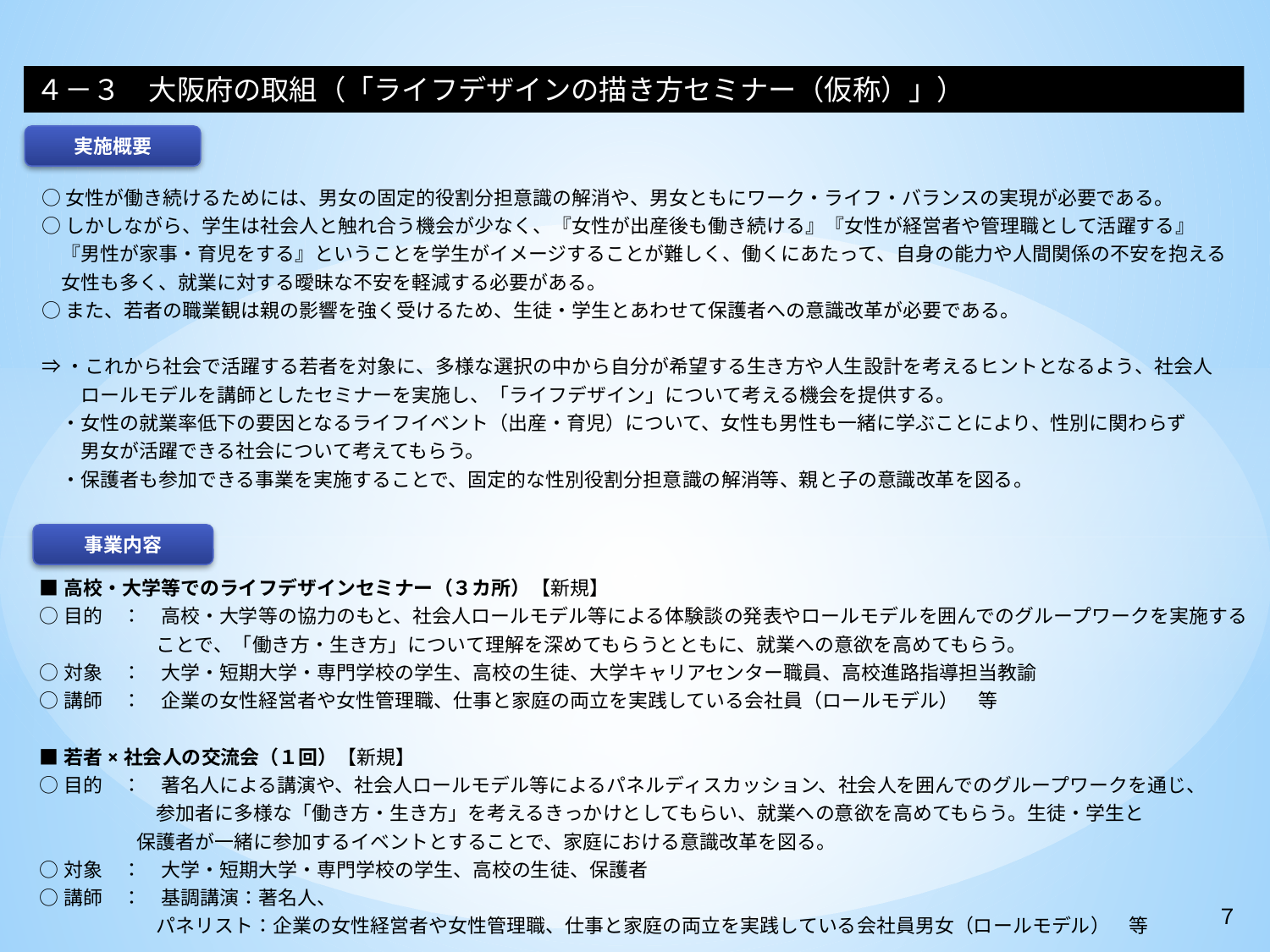

４－３　大阪府の取組（「ライフデザインの描き方セミナー（仮称）」）
実施概要

○女性が働き続けるためには、男女の固定的役割分担意識の解消や、男女ともにワーク・ライフ・バランスの実現が必要である。
○しかしながら、学生は社会人と触れ合う機会が少なく、『女性が出産後も働き続ける』『女性が経営者や管理職として活躍する』
　『男性が家事・育児をする』ということを学生がイメージすることが難しく、働くにあたって、自身の能力や人間関係の不安を抱える
　女性も多く、就業に対する曖昧な不安を軽減する必要がある。
○また、若者の職業観は親の影響を強く受けるため、生徒・学生とあわせて保護者への意識改革が必要である。

⇒・これから社会で活躍する若者を対象に、多様な選択の中から自分が希望する生き方や人生設計を考えるヒントとなるよう、社会人
　　ロールモデルを講師としたセミナーを実施し、「ライフデザイン」について考える機会を提供する。
　・女性の就業率低下の要因となるライフイベント（出産・育児）について、女性も男性も一緒に学ぶことにより、性別に関わらず
　　男女が活躍できる社会について考えてもらう。
　・保護者も参加できる事業を実施することで、固定的な性別役割分担意識の解消等、親と子の意識改革を図る。
事業内容
■高校・大学等でのライフデザインセミナー（３カ所）【新規】
○目的　：　高校・大学等の協力のもと、社会人ロールモデル等による体験談の発表やロールモデルを囲んでのグループワークを実施する
　　　　　　ことで、「働き方・生き方」について理解を深めてもらうとともに、就業への意欲を高めてもらう。
○対象　：　大学・短期大学・専門学校の学生、高校の生徒、大学キャリアセンター職員、高校進路指導担当教諭
○講師　：　企業の女性経営者や女性管理職、仕事と家庭の両立を実践している会社員（ロールモデル）　等

■若者×社会人の交流会（１回）【新規】
○目的　：　著名人による講演や、社会人ロールモデル等によるパネルディスカッション、社会人を囲んでのグループワークを通じ、
　　　　　　参加者に多様な「働き方・生き方」を考えるきっかけとしてもらい、就業への意欲を高めてもらう。生徒・学生と
　　　　　保護者が一緒に参加するイベントとすることで、家庭における意識改革を図る。
○対象　：　大学・短期大学・専門学校の学生、高校の生徒、保護者
○講師　：　基調講演：著名人、
　　　　　　パネリスト：企業の女性経営者や女性管理職、仕事と家庭の両立を実践している会社員男女（ロールモデル）　等

７